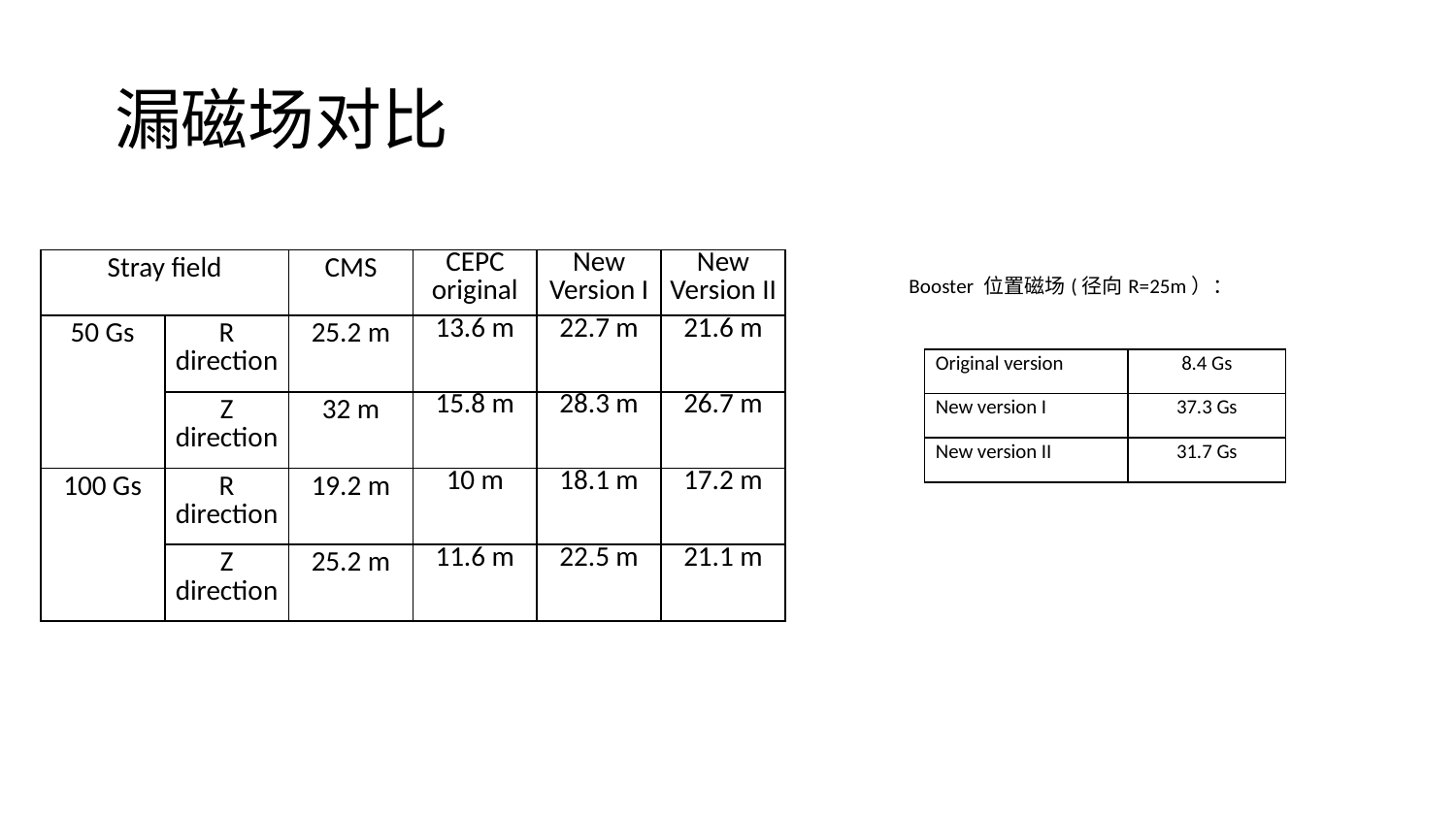

# 漏磁场对比
| Stray field |  | CMS | CEPC original | New Version I | New Version II |
| --- | --- | --- | --- | --- | --- |
| 50 Gs | R direction | 25.2 m | 13.6 m | 22.7 m | 21.6 m |
|  | Z direction | 32 m | 15.8 m | 28.3 m | 26.7 m |
| 100 Gs | R direction | 19.2 m | 10 m | 18.1 m | 17.2 m |
|  | Z direction | 25.2 m | 11.6 m | 22.5 m | 21.1 m |
Booster 位置磁场(径向R=25m）：
| Original version | 8.4 Gs |
| --- | --- |
| New version I | 37.3 Gs |
| New version II | 31.7 Gs |